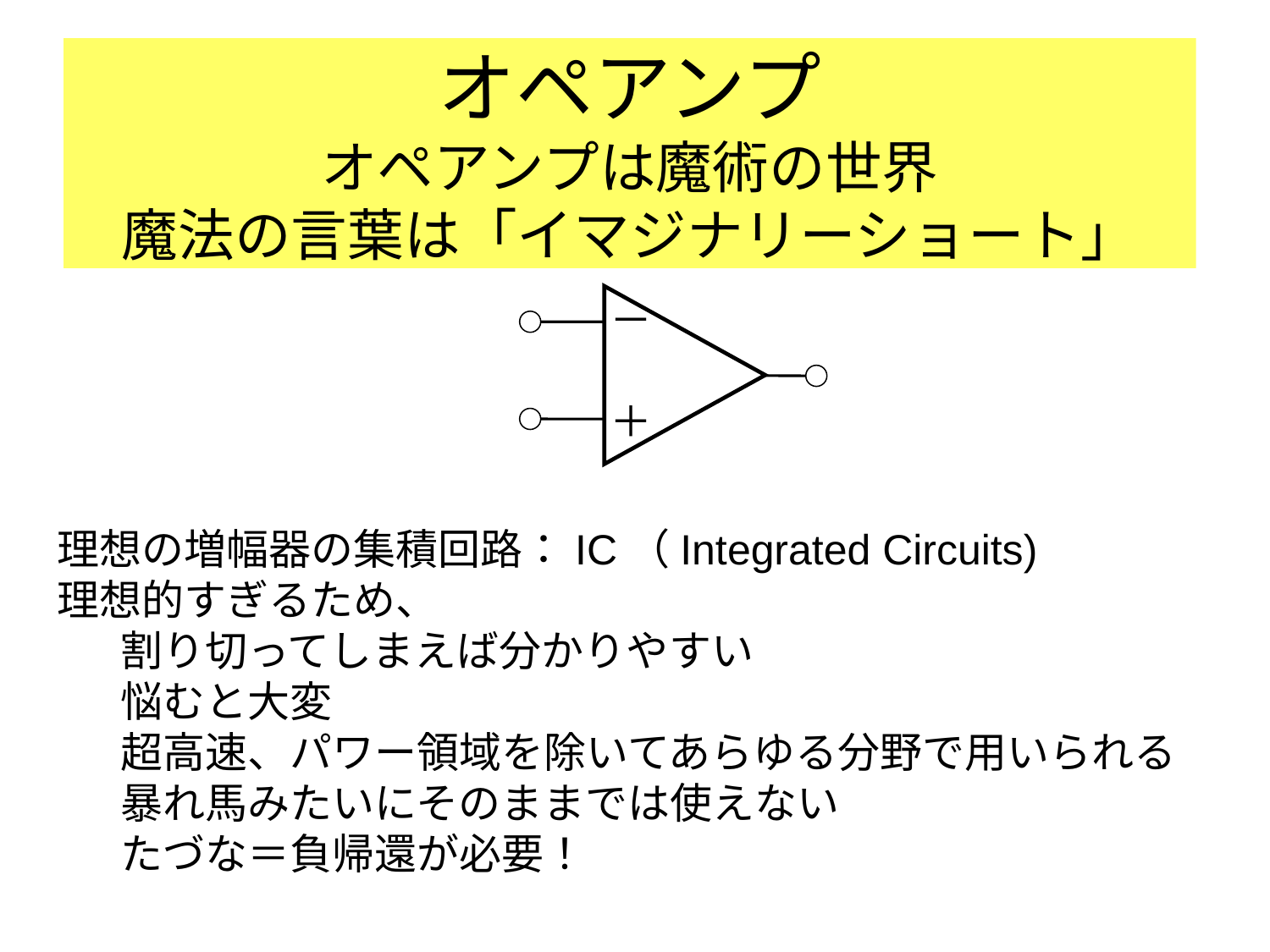

# オペアンプ オペアンプは魔術の世界 魔法の言葉は「イマジナリーショート」
－

＋

理想の増幅器の集積回路：IC（Integrated Circuits)
理想的すぎるため、
割り切ってしまえば分かりやすい
悩むと大変
超高速、パワー領域を除いてあらゆる分野で用いられる
暴れ馬みたいにそのままでは使えない
たづな＝負帰還が必要！